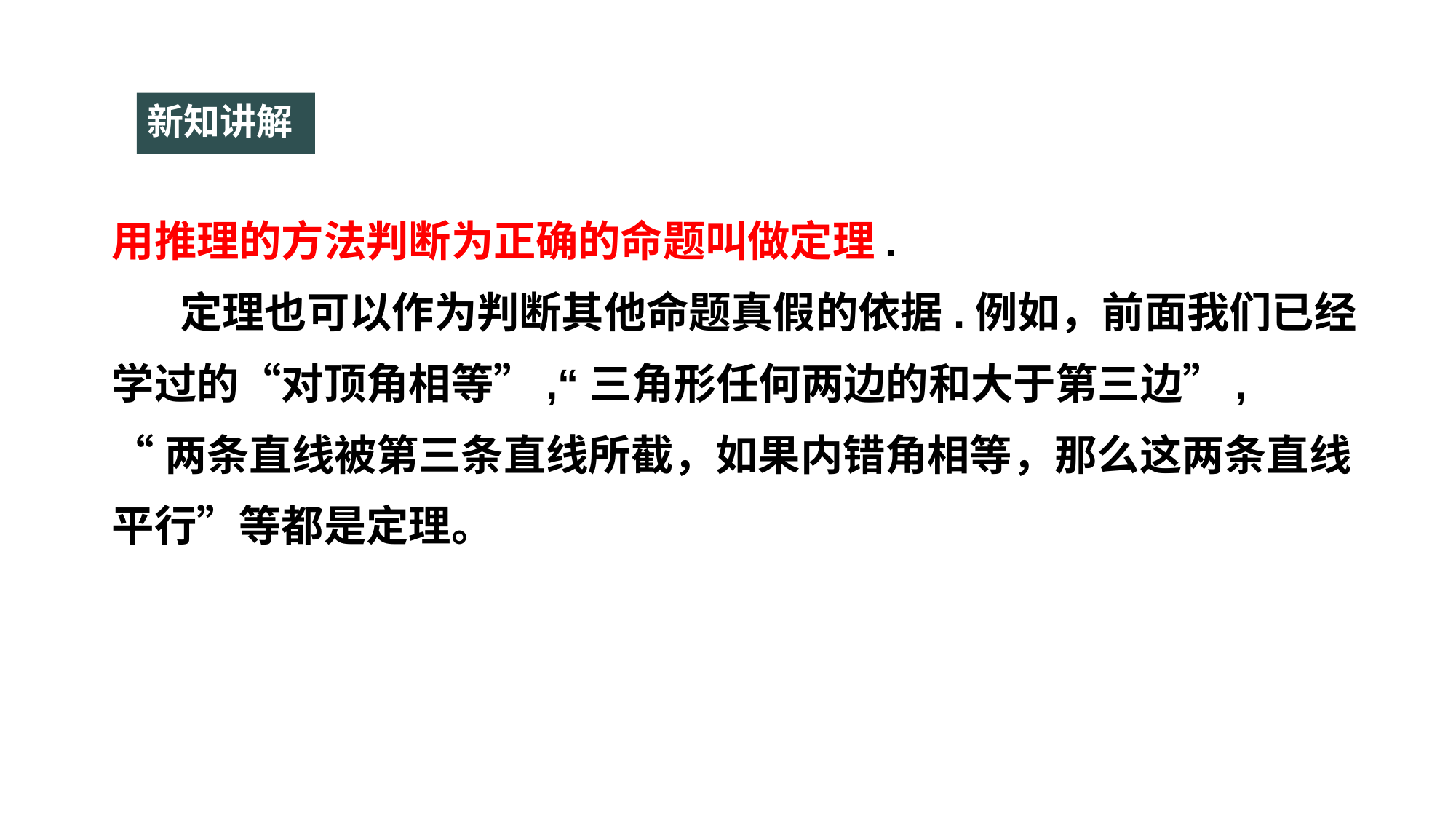

新知讲解
用推理的方法判断为正确的命题叫做定理.
      定理也可以作为判断其他命题真假的依据.例如，前面我们已经学过的“对顶角相等”,“三角形任何两边的和大于第三边”,
“两条直线被第三条直线所截，如果内错角相等，那么这两条直线平行”等都是定理。